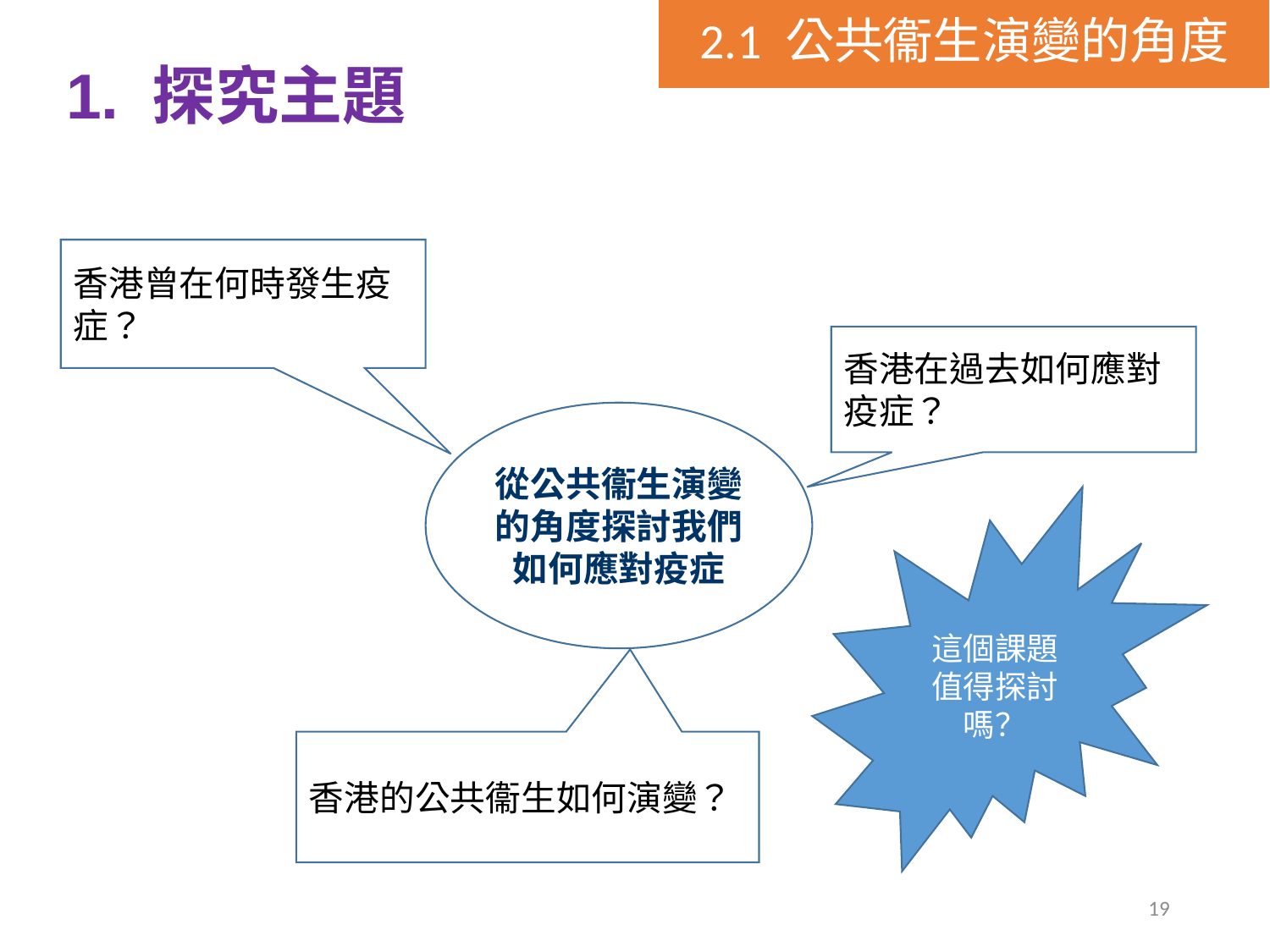

2.1 公共衞生演變的角度
# 1. 探究主題
香港曾在何時發生疫症？
香港在過去如何應對疫症？
從公共衞生演變的角度探討我們如何應對疫症
這個課題值得探討嗎？
香港的公共衞生如何演變？
19